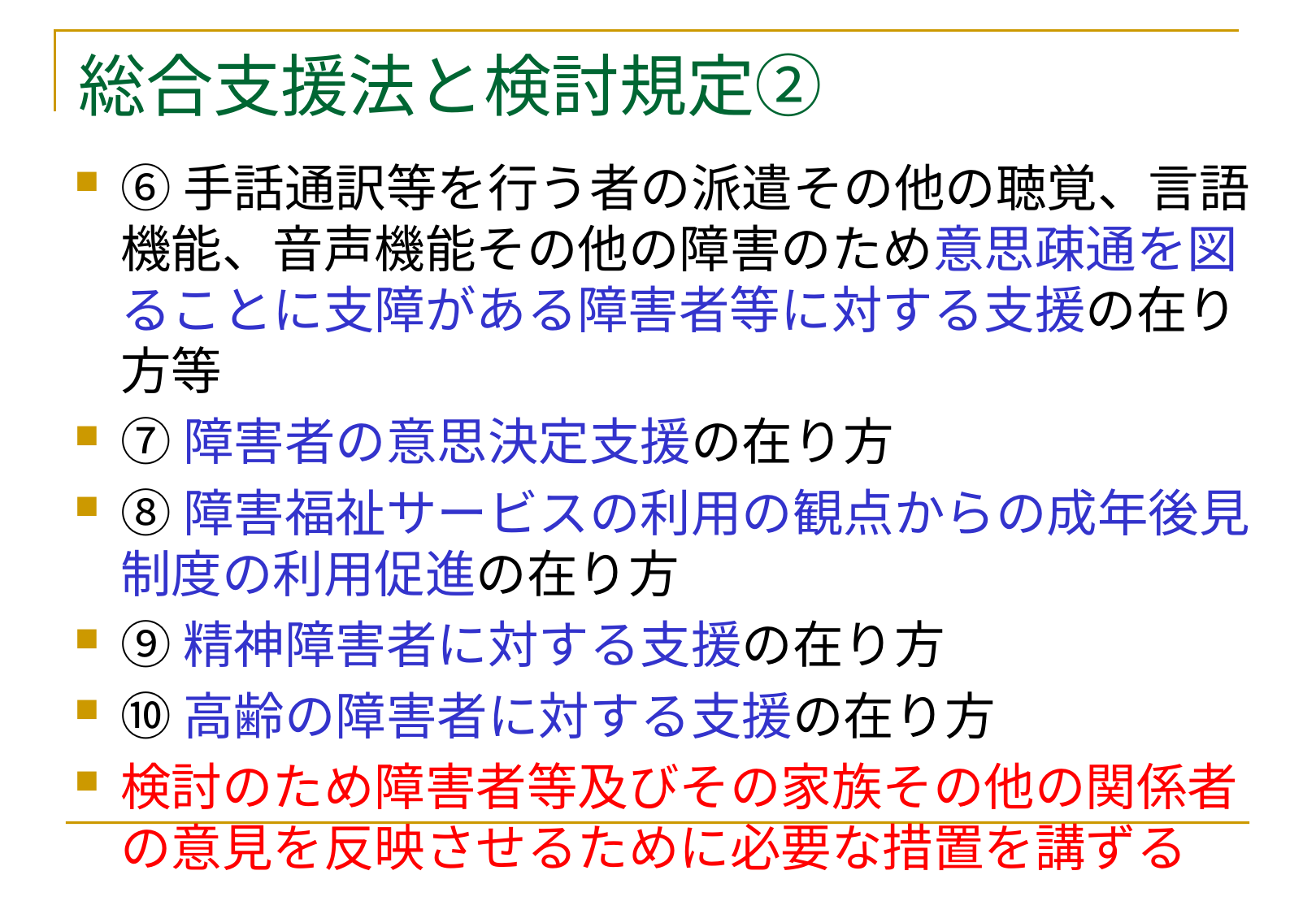

# 総合支援法と検討規定②
⑥手話通訳等を行う者の派遣その他の聴覚、言語機能、音声機能その他の障害のため意思疎通を図ることに支障がある障害者等に対する支援の在り方等
⑦障害者の意思決定支援の在り方
⑧障害福祉サービスの利用の観点からの成年後見制度の利用促進の在り方
⑨精神障害者に対する支援の在り方
⑩高齢の障害者に対する支援の在り方
検討のため障害者等及びその家族その他の関係者の意見を反映させるために必要な措置を講ずる